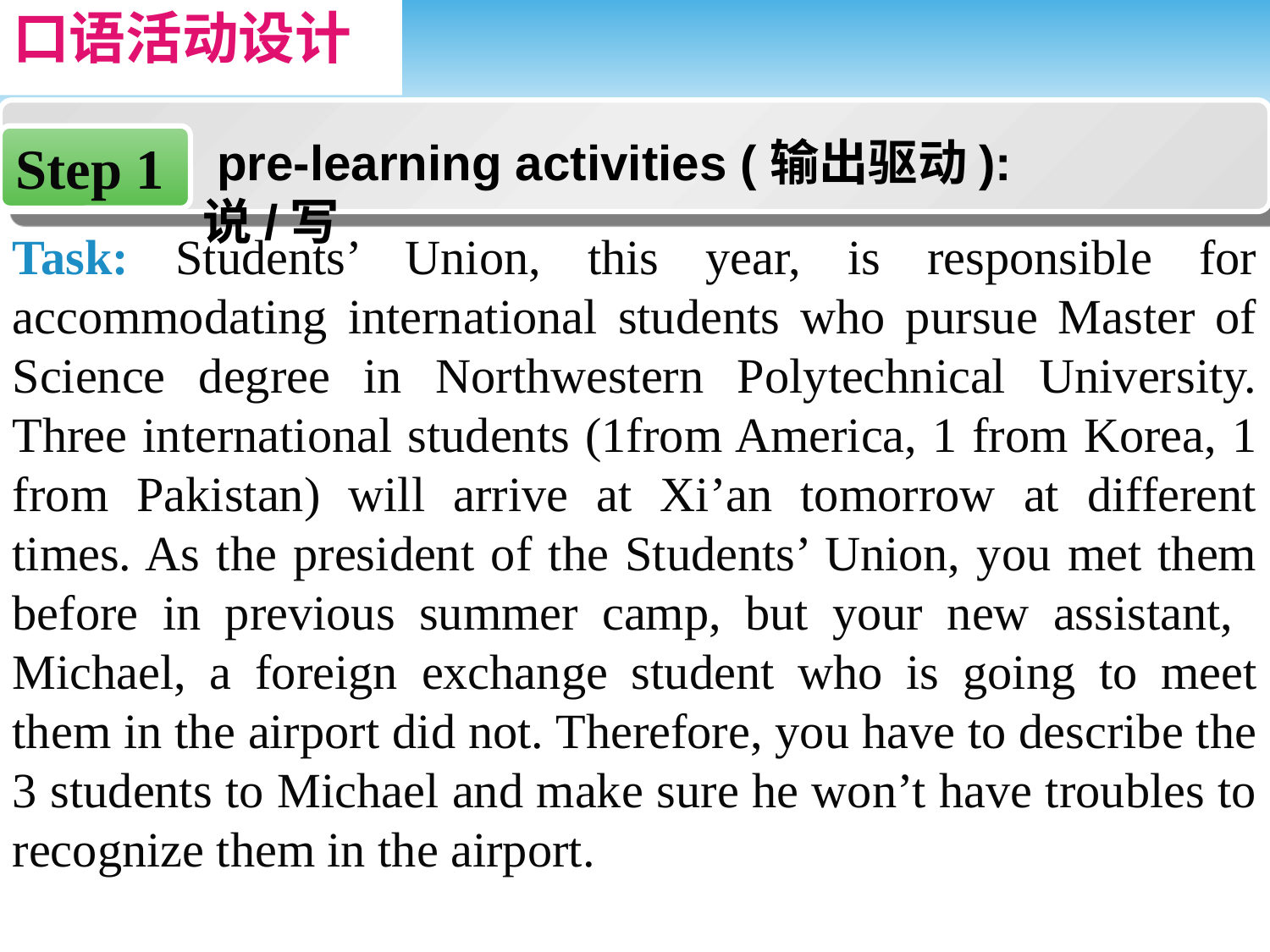

# 口语活动设计

Step 1

 pre-learning activities (输出驱动):说/写
Task: Students’ Union, this year, is responsible for accommodating international students who pursue Master of Science degree in Northwestern Polytechnical University. Three international students (1from America, 1 from Korea, 1 from Pakistan) will arrive at Xi’an tomorrow at different times. As the president of the Students’ Union, you met them before in previous summer camp, but your new assistant,  Michael, a foreign exchange student who is going to meet them in the airport did not. Therefore, you have to describe the 3 students to Michael and make sure he won’t have troubles to recognize them in the airport.